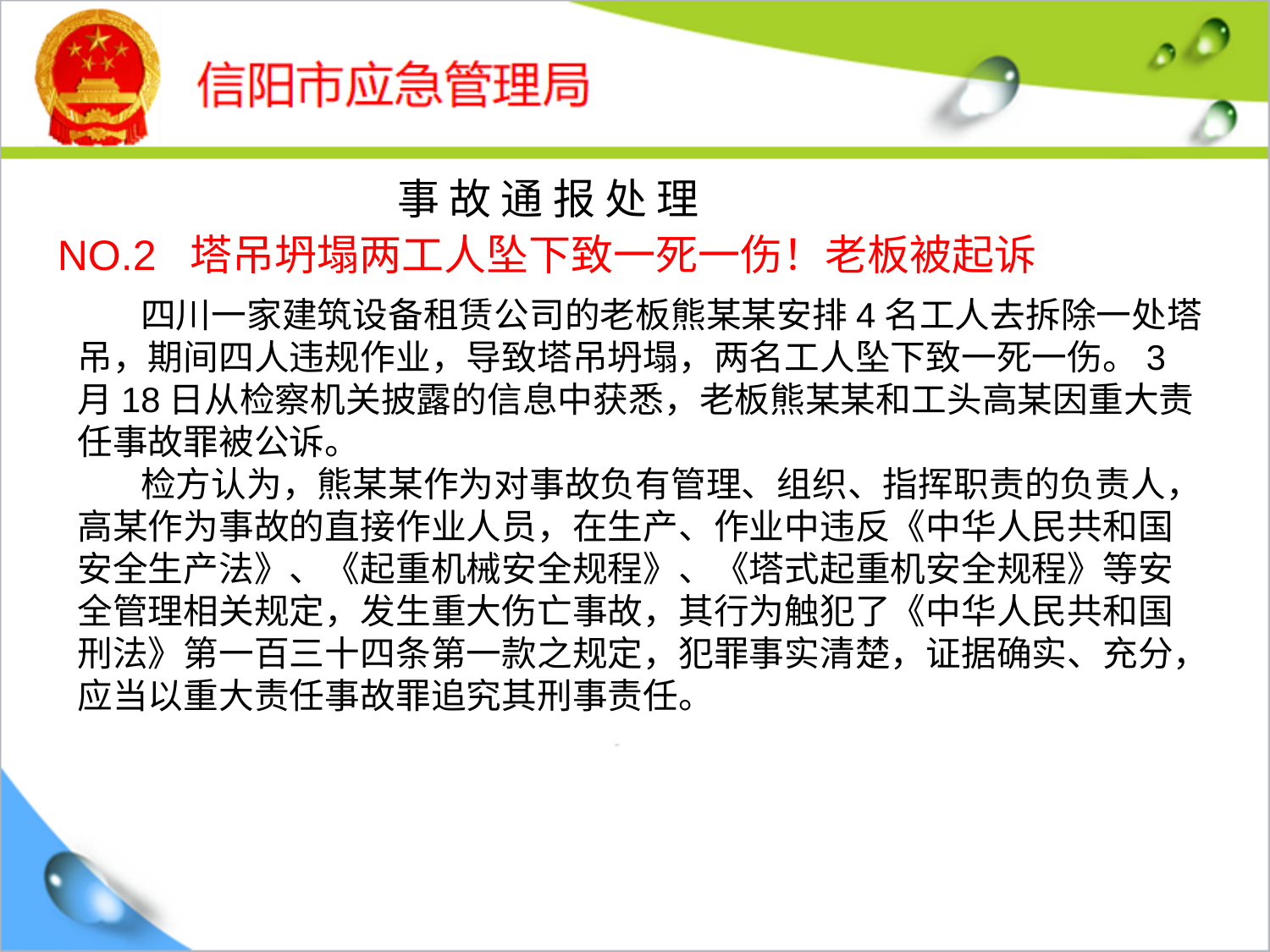

事 故 通 报 处 理
NO.2  塔吊坍塌两工人坠下致一死一伤！老板被起诉
       四川一家建筑设备租赁公司的老板熊某某安排4名工人去拆除一处塔吊，期间四人违规作业，导致塔吊坍塌，两名工人坠下致一死一伤。3月18日从检察机关披露的信息中获悉，老板熊某某和工头高某因重大责任事故罪被公诉。
       检方认为，熊某某作为对事故负有管理、组织、指挥职责的负责人，高某作为事故的直接作业人员，在生产、作业中违反《中华人民共和国安全生产法》、《起重机械安全规程》、《塔式起重机安全规程》等安全管理相关规定，发生重大伤亡事故，其行为触犯了《中华人民共和国刑法》第一百三十四条第一款之规定，犯罪事实清楚，证据确实、充分，应当以重大责任事故罪追究其刑事责任。